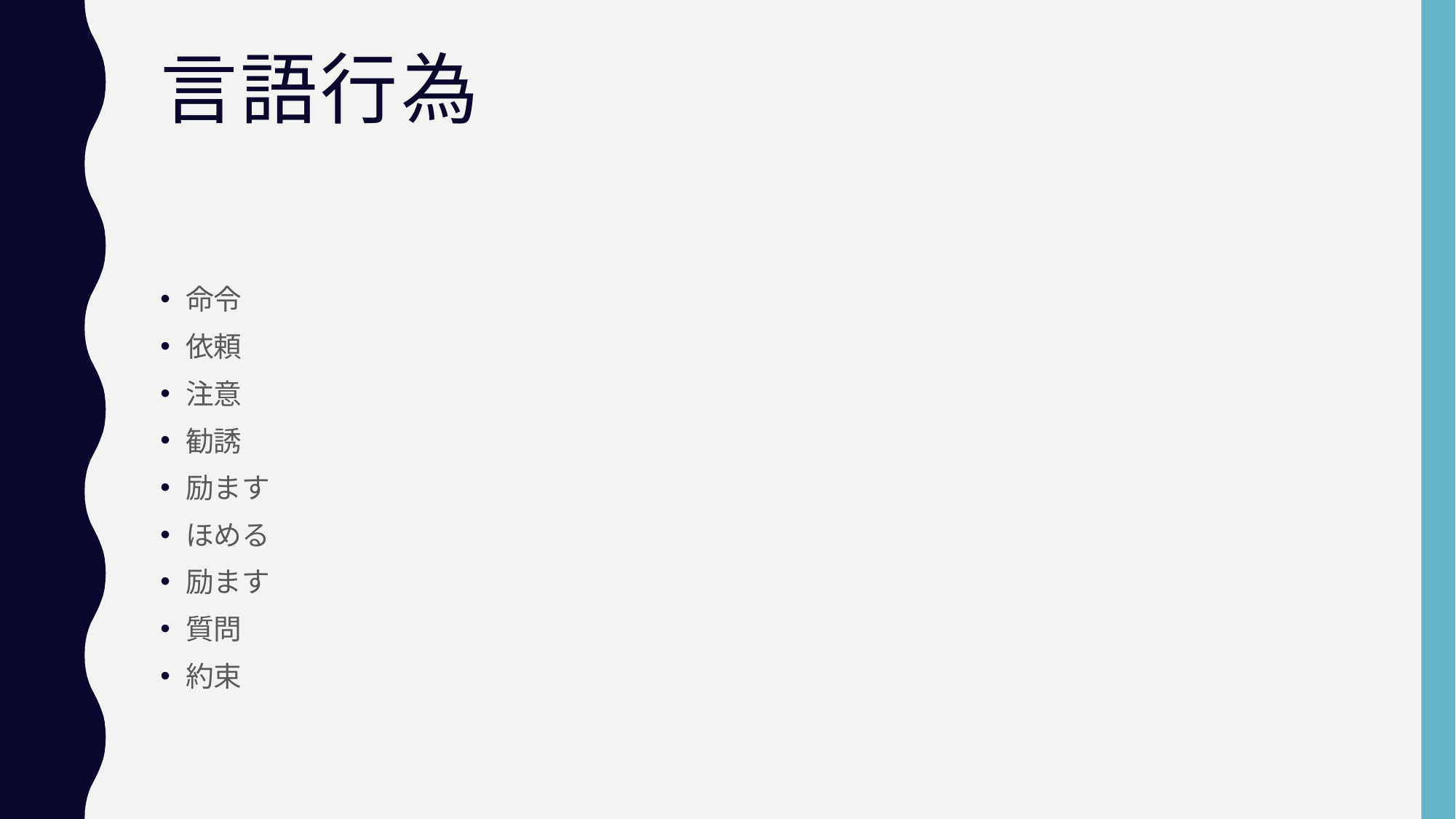

# 言語行為
命令
依頼
注意
勧誘
励ます
ほめる
励ます
質問
約束